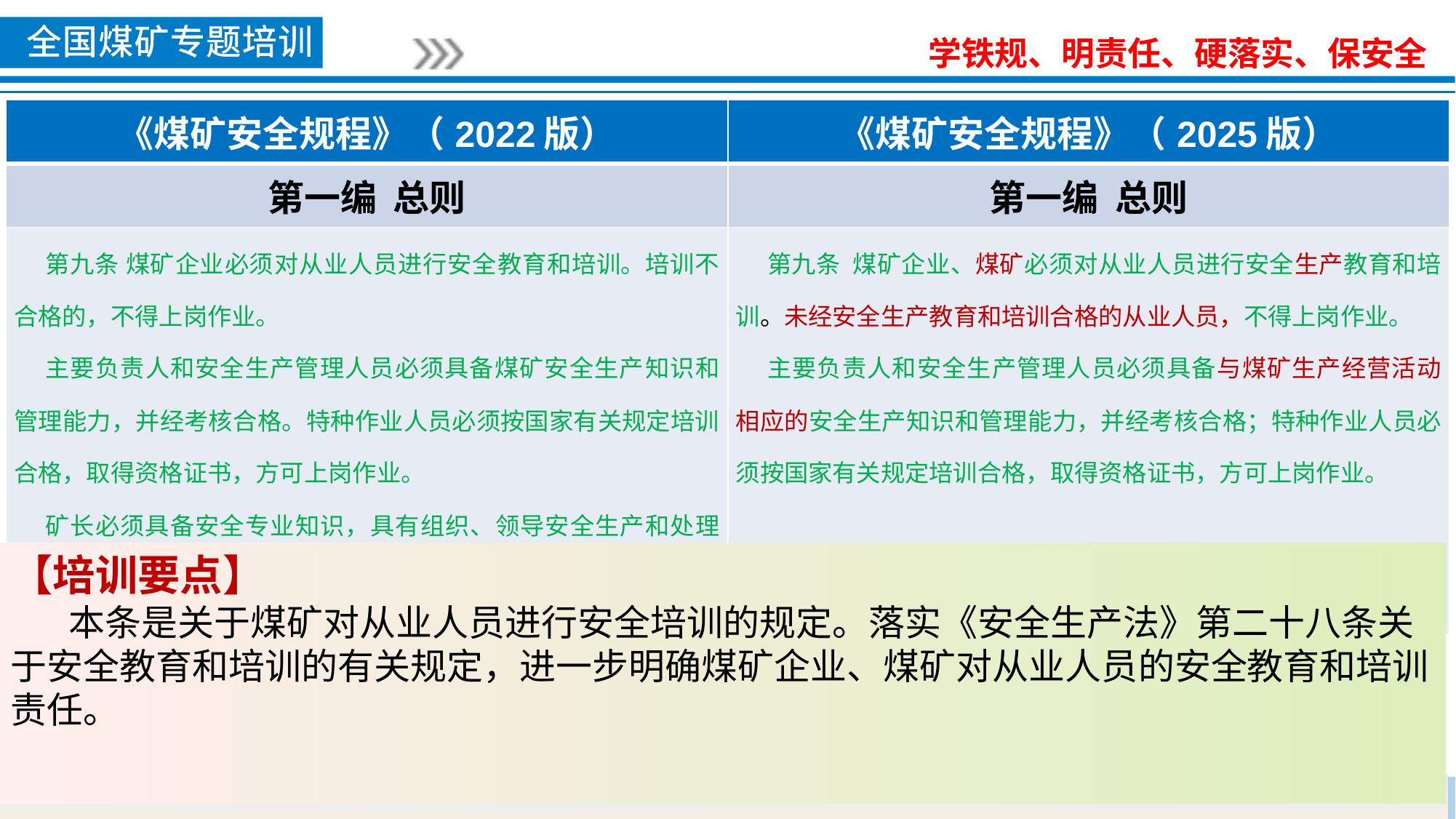

| 《煤矿安全规程》（2022版） | 《煤矿安全规程》（2025版） |
| --- | --- |
| 第一编 总则 | 第一编 总则 |
| 第九条 煤矿企业必须对从业人员进行安全教育和培训。培训不合格的，不得上岗作业。 主要负责人和安全生产管理人员必须具备煤矿安全生产知识和管理能力，并经考核合格。特种作业人员必须按国家有关规定培训合格，取得资格证书，方可上岗作业。 矿长必须具备安全专业知识，具有组织、领导安全生产和处理煤矿事故的能力。 | 第九条 煤矿企业、煤矿必须对从业人员进行安全生产教育和培训。未经安全生产教育和培训合格的从业人员，不得上岗作业。 主要负责人和安全生产管理人员必须具备与煤矿生产经营活动相应的安全生产知识和管理能力，并经考核合格；特种作业人员必须按国家有关规定培训合格，取得资格证书，方可上岗作业。 |
【培训要点】
      本条是关于煤矿对从业人员进行安全培训的规定。落实《安全生产法》第二十八条关于安全教育和培训的有关规定，进一步明确煤矿企业、煤矿对从业人员的安全教育和培训责任。